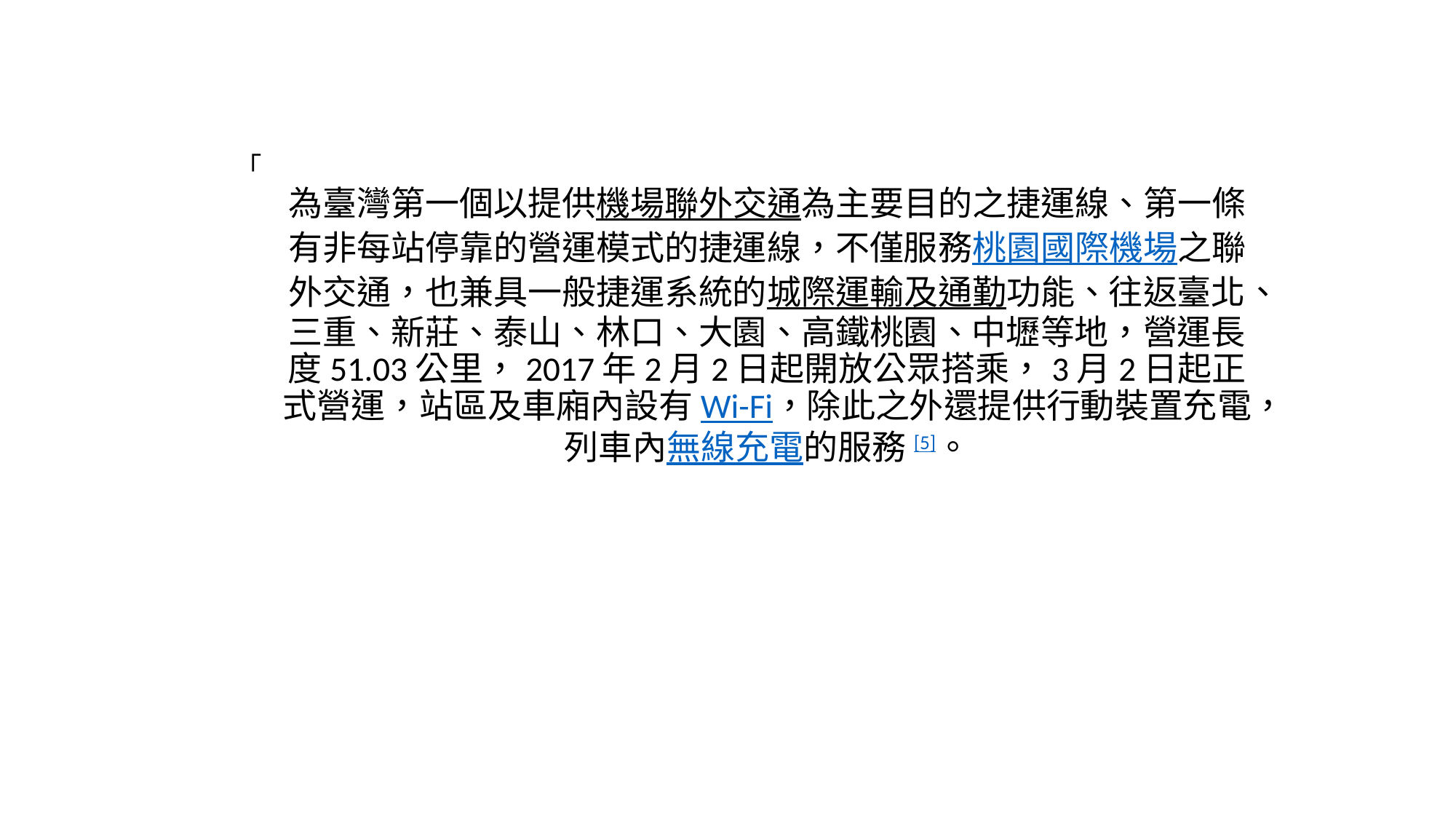

「
為臺灣第一個以提供機場聯外交通為主要目的之捷運線、第一條有非每站停靠的營運模式的捷運線，不僅服務桃園國際機場之聯外交通，也兼具一般捷運系統的城際運輸及通勤功能、往返臺北、三重、新莊、泰山、林口、大園、高鐵桃園、中壢等地，營運長度51.03公里，2017年2月2日起開放公眾搭乘，3月2日起正式營運，站區及車廂內設有Wi-Fi，除此之外還提供行動裝置充電，列車內無線充電的服務[5]。